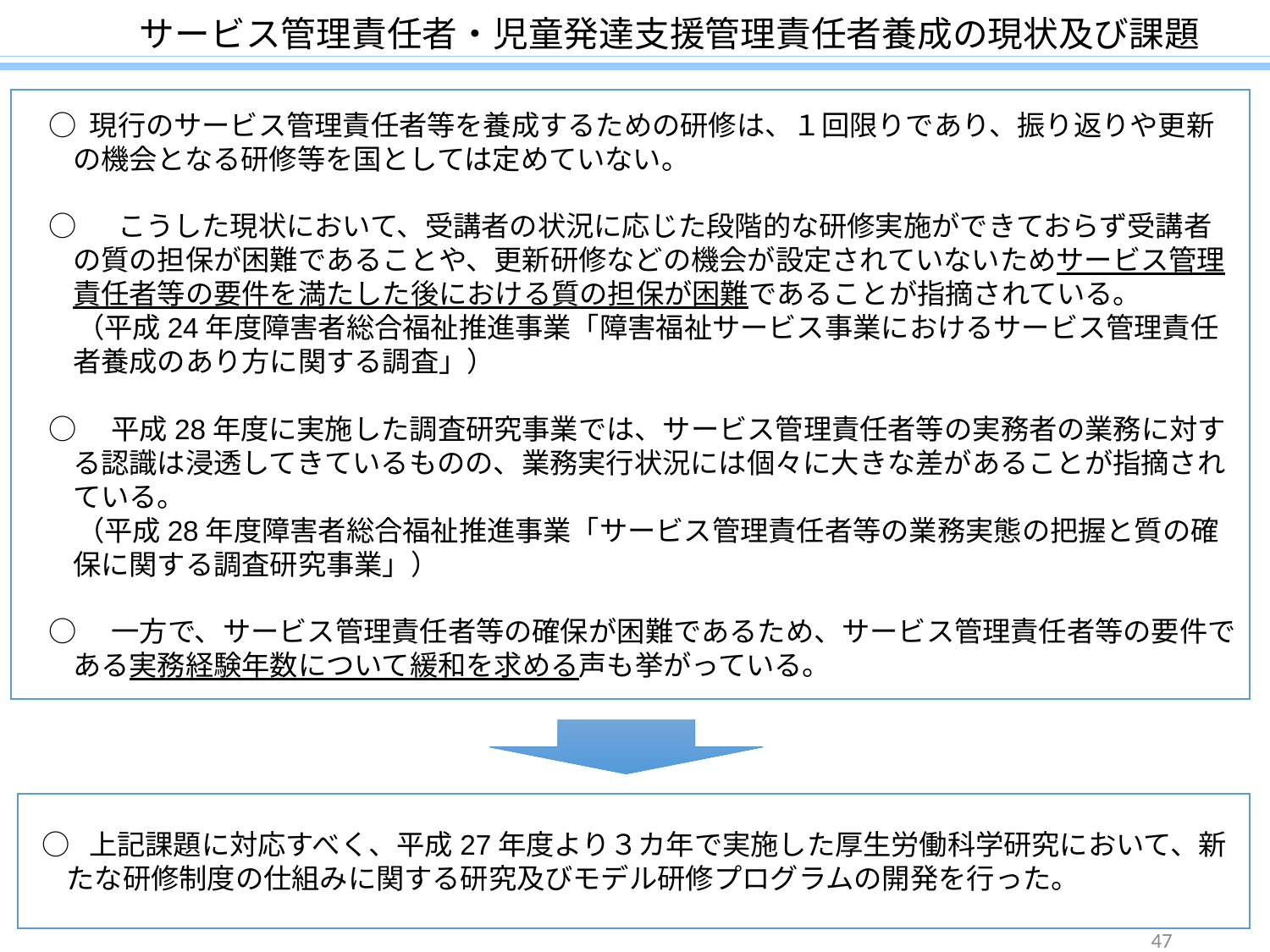

サービス管理責任者・児童発達支援管理責任者養成の現状及び課題
○ 現行のサービス管理責任者等を養成するための研修は、１回限りであり、振り返りや更新の機会となる研修等を国としては定めていない。

○ 　こうした現状において、受講者の状況に応じた段階的な研修実施ができておらず受講者の質の担保が困難であることや、更新研修などの機会が設定されていないためサービス管理責任者等の要件を満たした後における質の担保が困難であることが指摘されている。
　（平成24年度障害者総合福祉推進事業「障害福祉サービス事業におけるサービス管理責任者養成のあり方に関する調査」）

○　平成28年度に実施した調査研究事業では、サービス管理責任者等の実務者の業務に対する認識は浸透してきているものの、業務実行状況には個々に大きな差があることが指摘されている。
　（平成28年度障害者総合福祉推進事業「サービス管理責任者等の業務実態の把握と質の確保に関する調査研究事業」）

○　一方で、サービス管理責任者等の確保が困難であるため、サービス管理責任者等の要件である実務経験年数について緩和を求める声も挙がっている。

○  上記課題に対応すべく、平成27年度より３カ年で実施した厚生労働科学研究において、新たな研修制度の仕組みに関する研究及びモデル研修プログラムの開発を行った。
47